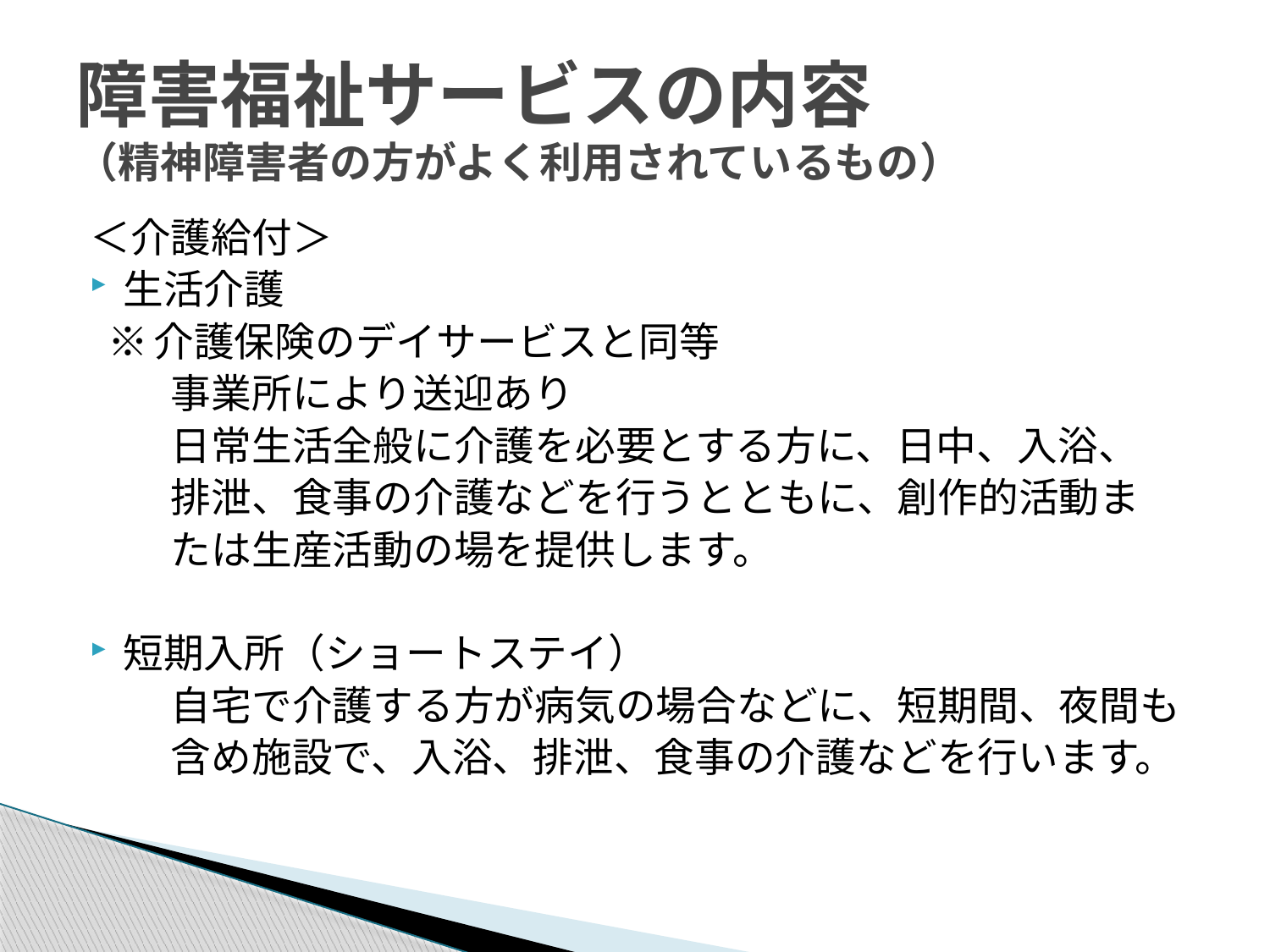

# 障害福祉サービスの内容 （精神障害者の方がよく利用されているもの）
＜介護給付＞
生活介護
  ※介護保険のデイサービスと同等
　　事業所により送迎あり
　　日常生活全般に介護を必要とする方に、日中、入浴、
　　排泄、食事の介護などを行うとともに、創作的活動ま
　　たは生産活動の場を提供します。

短期入所（ショートステイ）
　　自宅で介護する方が病気の場合などに、短期間、夜間も
　　含め施設で、入浴、排泄、食事の介護などを行います。